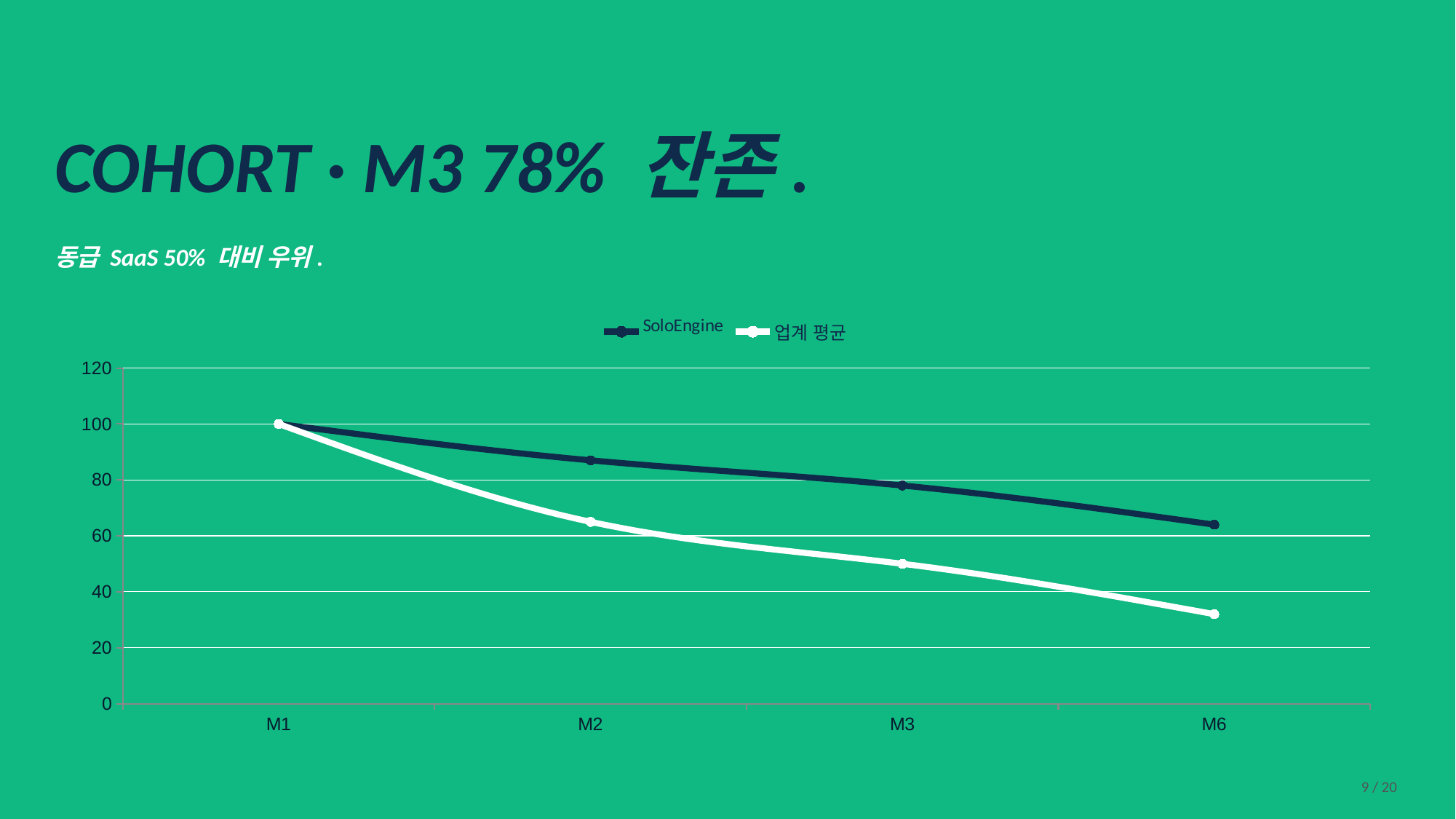

COHORT · M3 78% 잔존.
동급 SaaS 50% 대비 우위.

### Chart

| Category | SoloEngine | 업계 평균 |
|---|---|---|
| M1 | 100.0 | 100.0 |
| M2 | 87.0 | 65.0 |
| M3 | 78.0 | 50.0 |
| M6 | 64.0 | 32.0 |
9 / 20